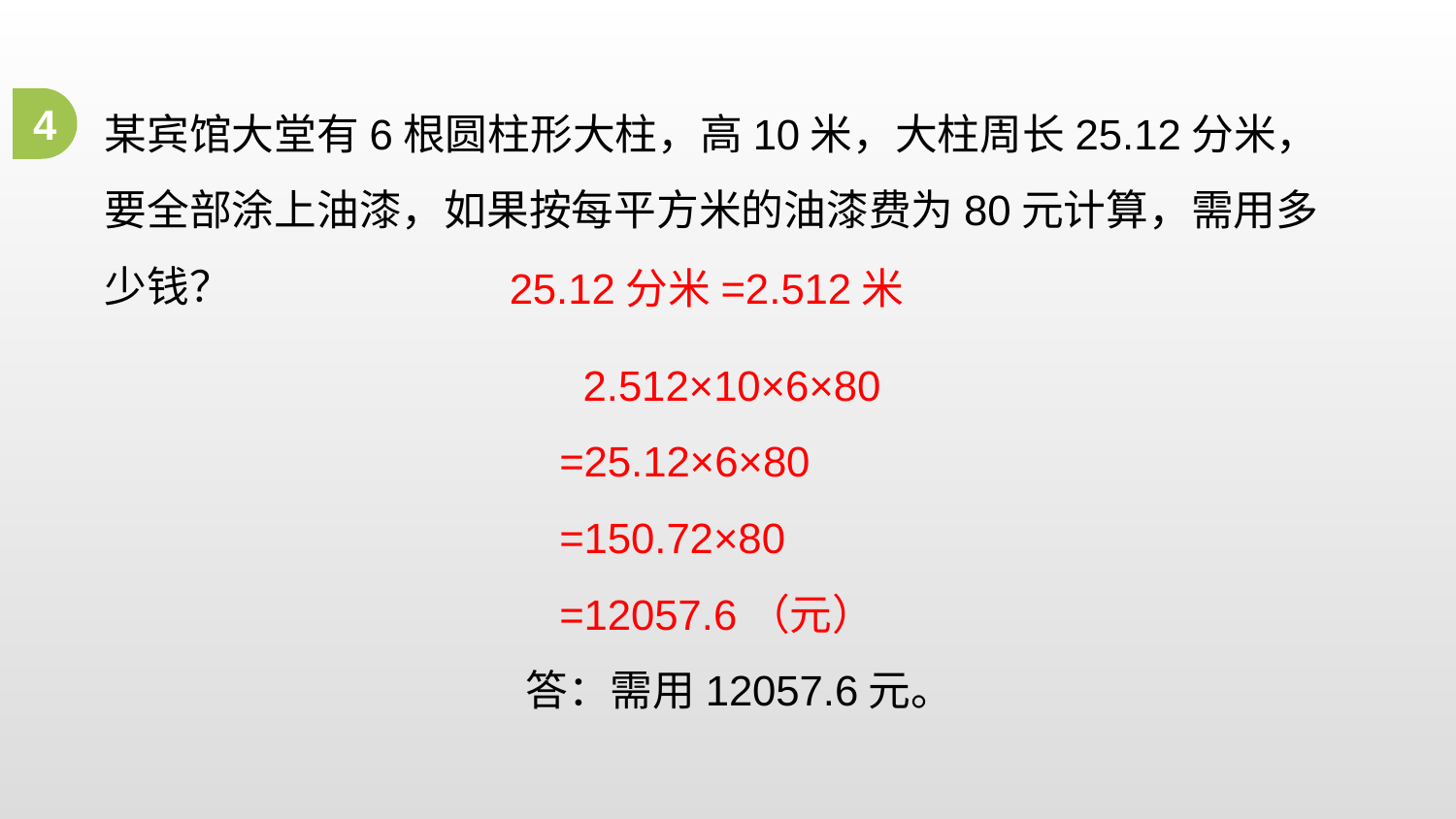

某宾馆大堂有6根圆柱形大柱，高10米，大柱周长25.12分米，要全部涂上油漆，如果按每平方米的油漆费为80元计算，需用多少钱？
4
25.12分米=2.512米
  2.512×10×6×80
=25.12×6×80
=150.72×80
=12057.6（元）
答：需用12057.6元。